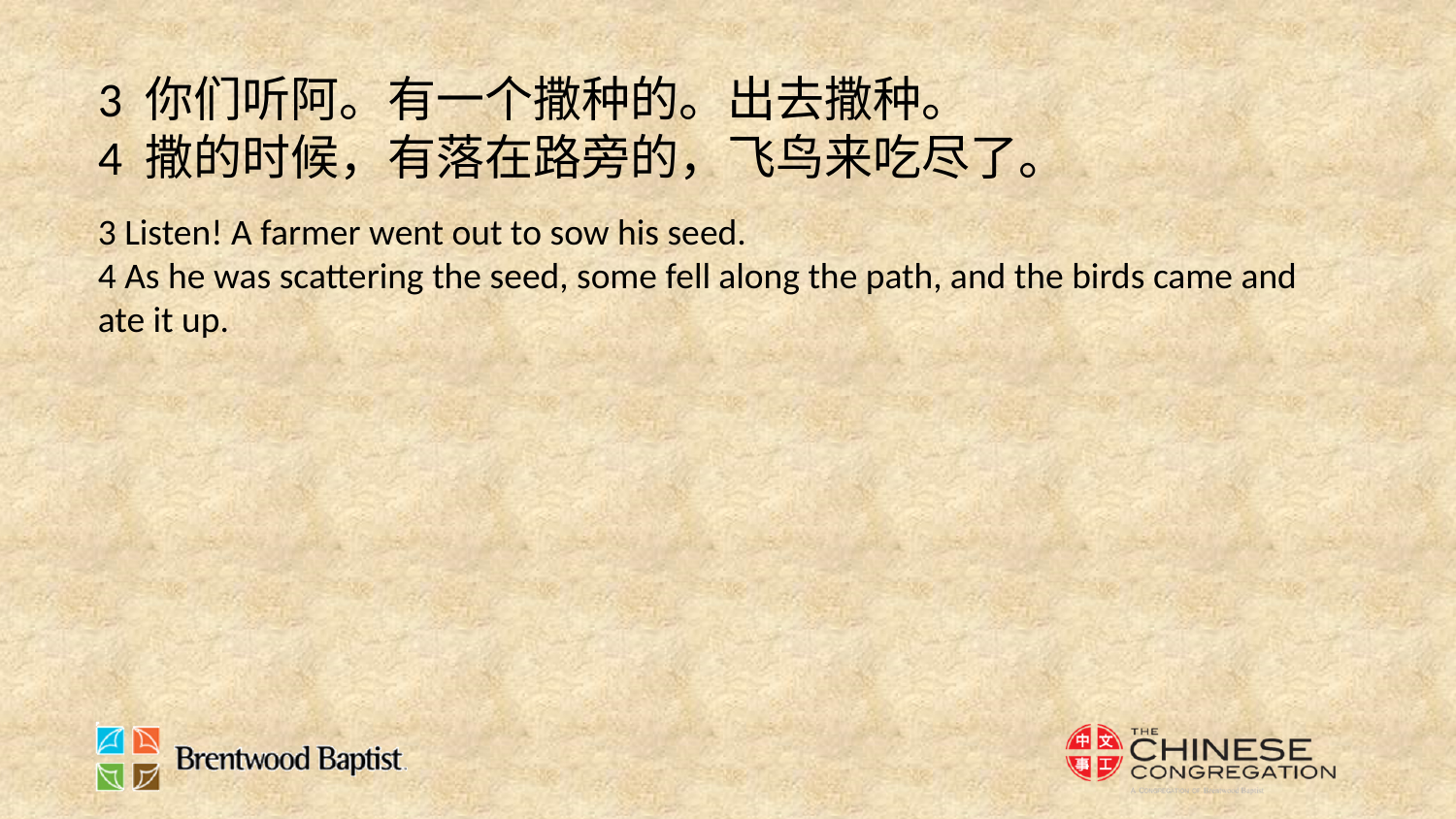

3 你们听阿。有一个撒种的。出去撒种。
4 撒的时候，有落在路旁的，飞鸟来吃尽了。

3 Listen! A farmer went out to sow his seed.
4 As he was scattering the seed, some fell along the path, and the birds came and ate it up.